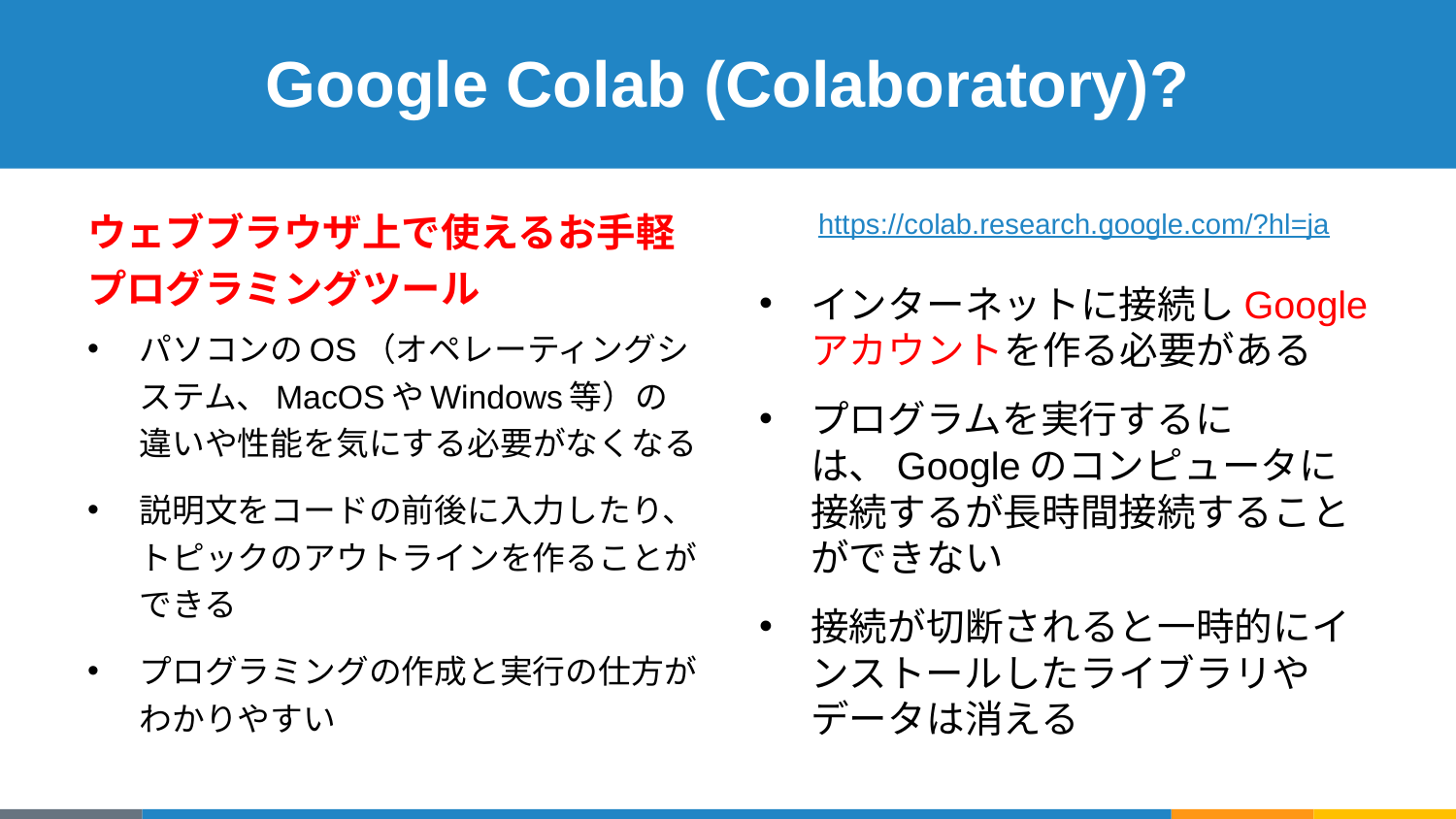

# Google Colab (Colaboratory)?
ウェブブラウザ上で使えるお手軽プログラミングツール
パソコンのOS（オペレーティングシステム、MacOSやWindows等）の違いや性能を気にする必要がなくなる
説明文をコードの前後に入力したり、トピックのアウトラインを作ることができる
プログラミングの作成と実行の仕方がわかりやすい

https://colab.research.google.com/?hl=ja
インターネットに接続しGoogleアカウントを作る必要がある
プログラムを実行するには、Googleのコンピュータに接続するが長時間接続することができない
接続が切断されると一時的にインストールしたライブラリやデータは消える